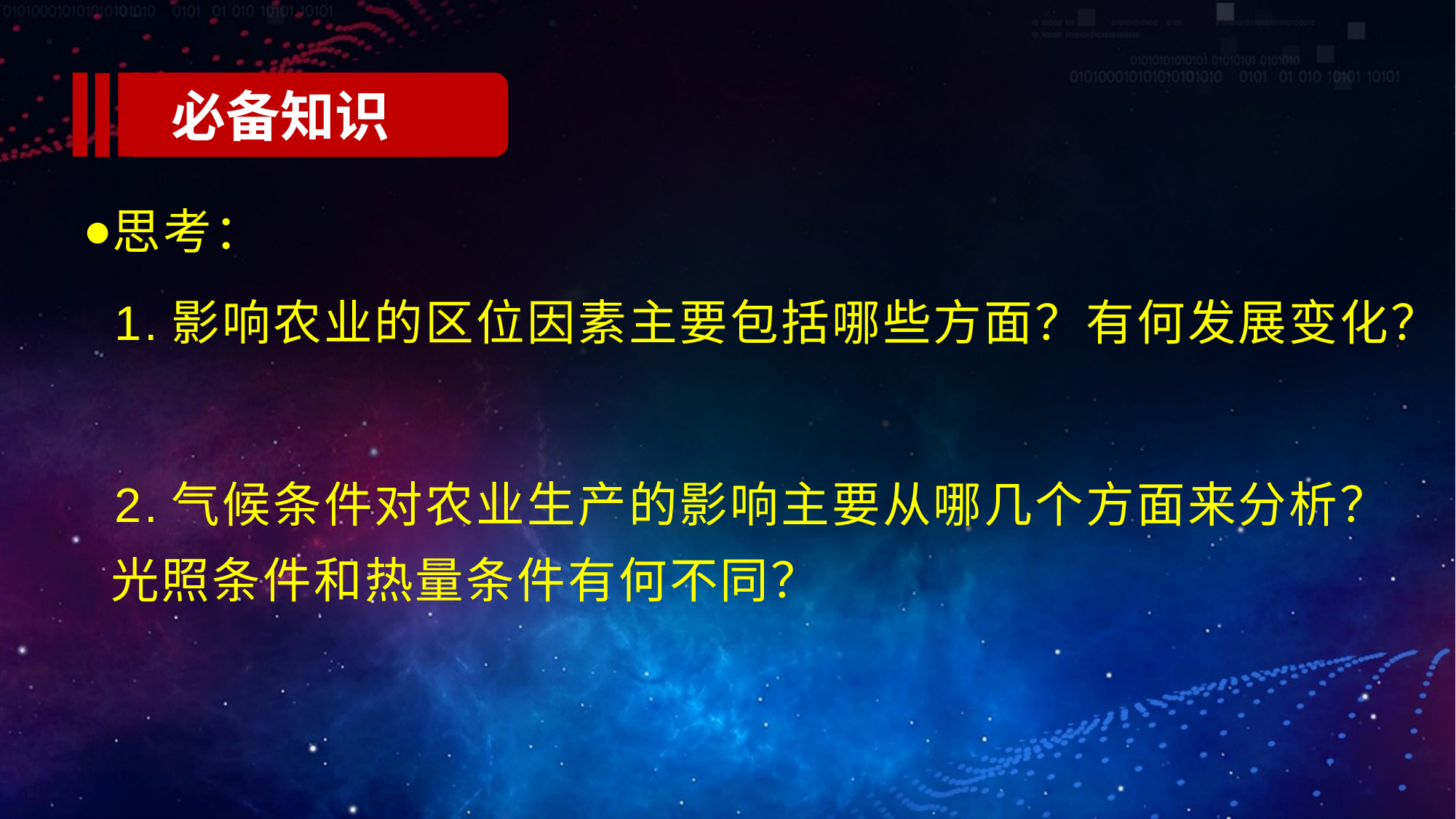

必备知识

思考：
  1.影响农业的区位因素主要包括哪些方面？有何发展变化？

  2.气候条件对农业生产的影响主要从哪几个方面来分析？光照条件和热量条件有何不同？